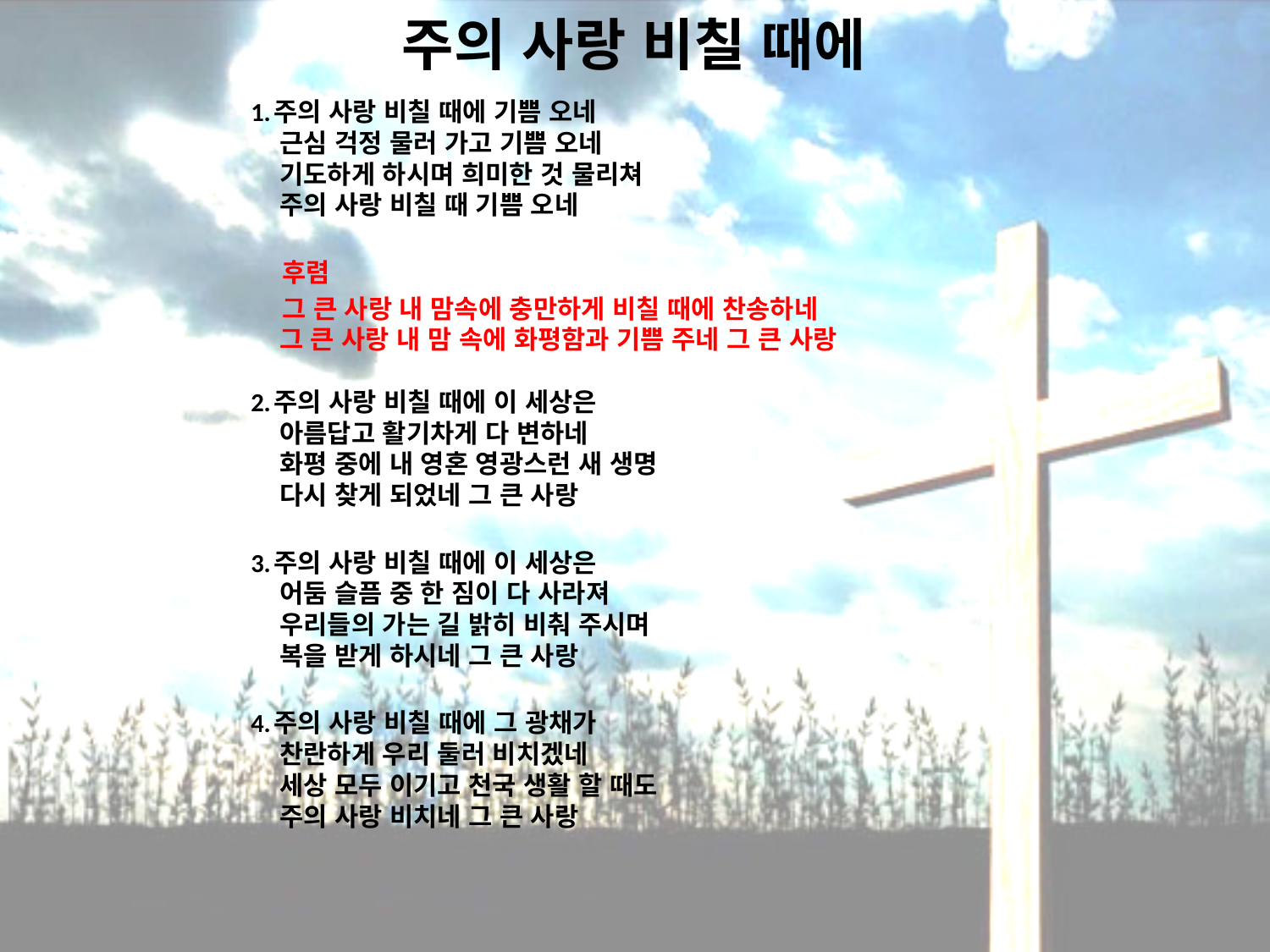

# 주의 사랑 비칠 때에
1.주의 사랑 비칠 때에 기쁨 오네
    근심 걱정 물러 가고 기쁨 오네
    기도하게 하시며 희미한 것 물리쳐
    주의 사랑 비칠 때 기쁨 오네
    후렴
    그 큰 사랑 내 맘속에 충만하게 비칠 때에 찬송하네
    그 큰 사랑 내 맘 속에 화평함과 기쁨 주네 그 큰 사랑
2.주의 사랑 비칠 때에 이 세상은
    아름답고 활기차게 다 변하네
    화평 중에 내 영혼 영광스런 새 생명
    다시 찾게 되었네 그 큰 사랑
3.주의 사랑 비칠 때에 이 세상은
    어둠 슬픔 중 한 짐이 다 사라져
    우리들의 가는 길 밝히 비춰 주시며
    복을 받게 하시네 그 큰 사랑
4.주의 사랑 비칠 때에 그 광채가
    찬란하게 우리 둘러 비치겠네
    세상 모두 이기고 천국 생활 할 때도
    주의 사랑 비치네 그 큰 사랑